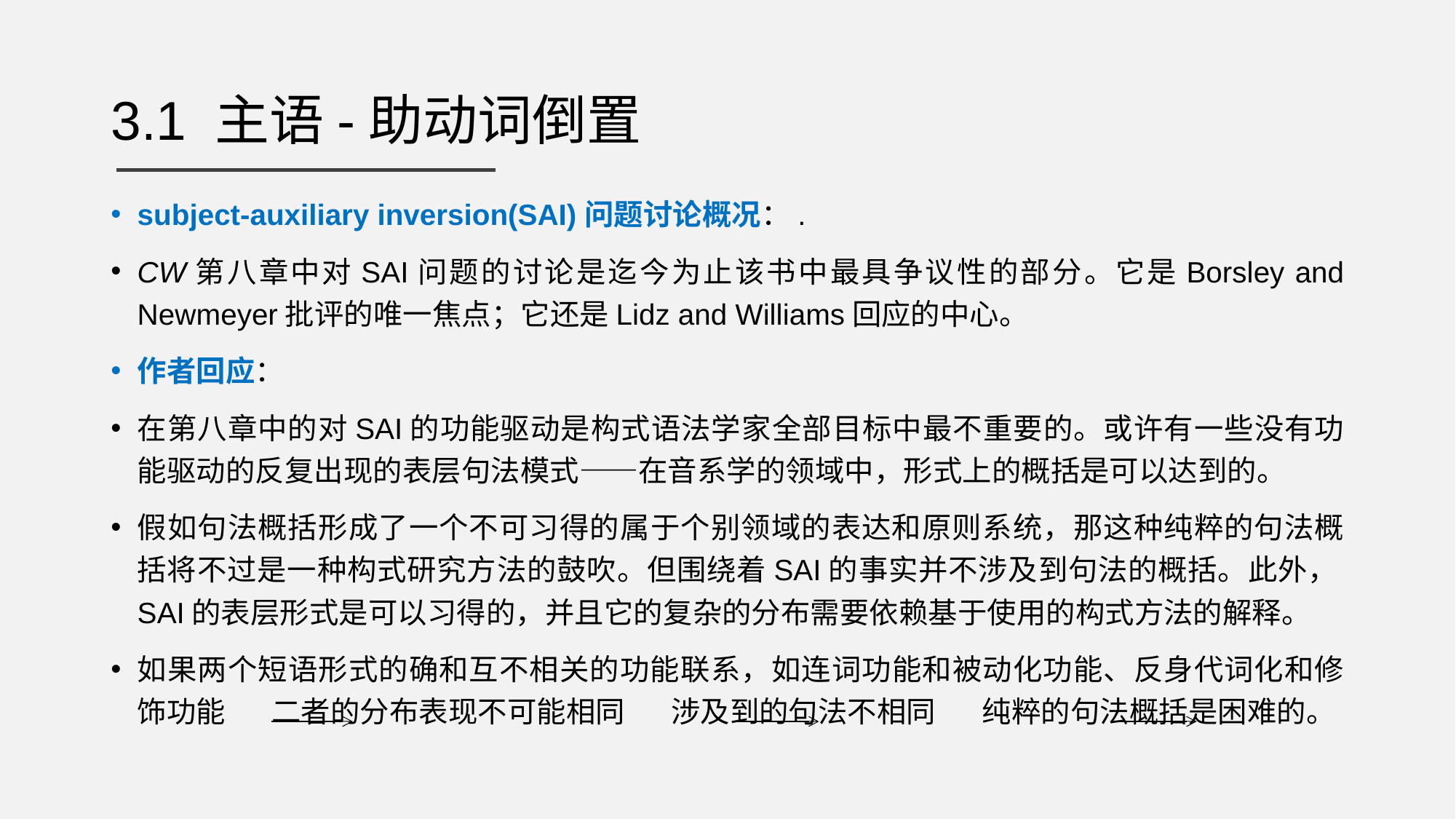

# 3.1 主语-助动词倒置
subject-auxiliary inversion(SAI)问题讨论概况：.
CW第八章中对SAI问题的讨论是迄今为止该书中最具争议性的部分。它是Borsley and Newmeyer批评的唯一焦点；它还是Lidz and Williams回应的中心。
作者回应：
在第八章中的对SAI的功能驱动是构式语法学家全部目标中最不重要的。或许有一些没有功能驱动的反复出现的表层句法模式——在音系学的领域中，形式上的概括是可以达到的。
假如句法概括形成了一个不可习得的属于个别领域的表达和原则系统，那这种纯粹的句法概括将不过是一种构式研究方法的鼓吹。但围绕着SAI的事实并不涉及到句法的概括。此外，SAI的表层形式是可以习得的，并且它的复杂的分布需要依赖基于使用的构式方法的解释。
如果两个短语形式的确和互不相关的功能联系，如连词功能和被动化功能、反身代词化和修饰功能       二者的分布表现不可能相同       涉及到的句法不相同       纯粹的句法概括是困难的。